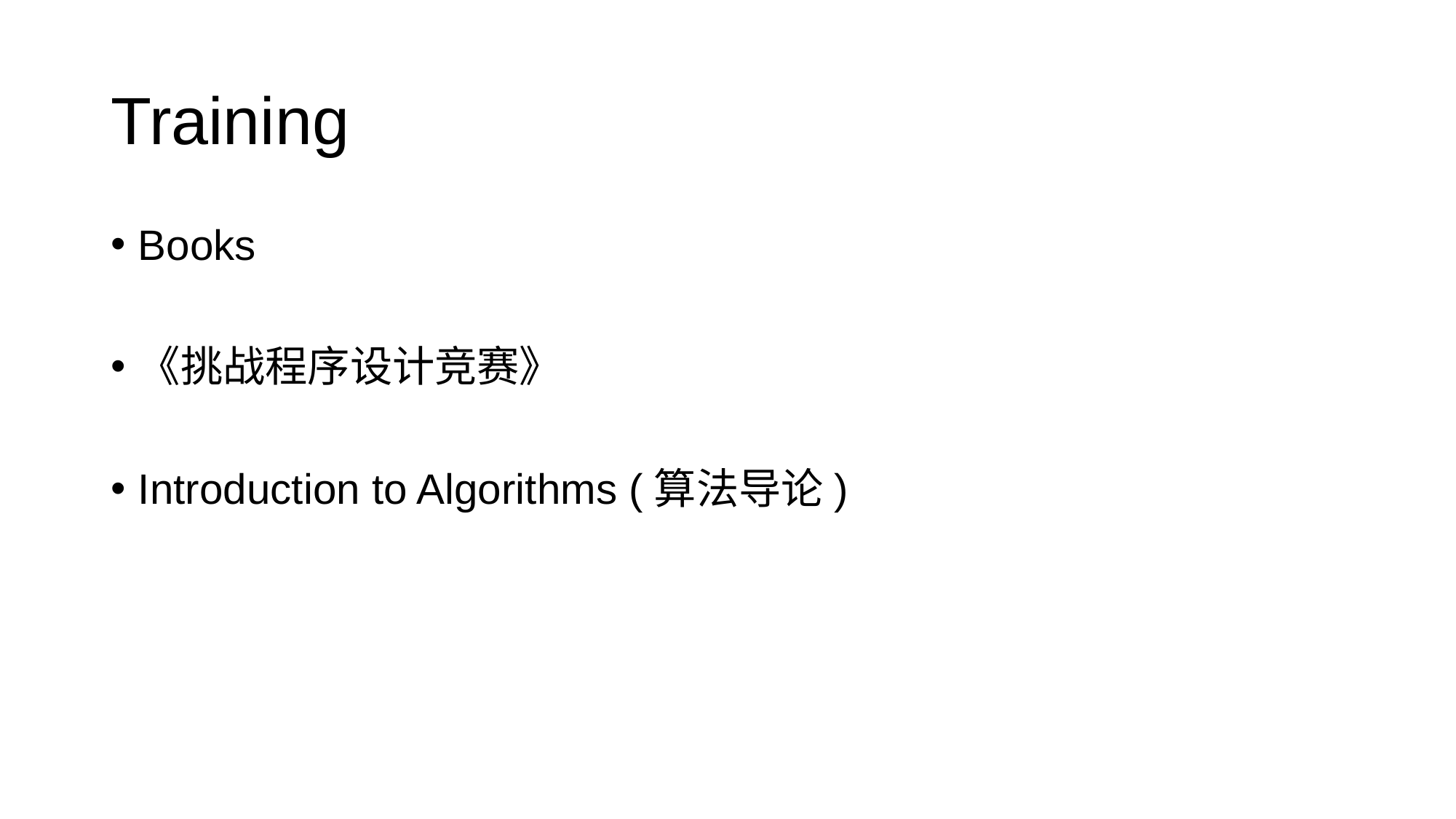

# Training
Books

《挑战程序设计竞赛》

Introduction to Algorithms (算法导论)